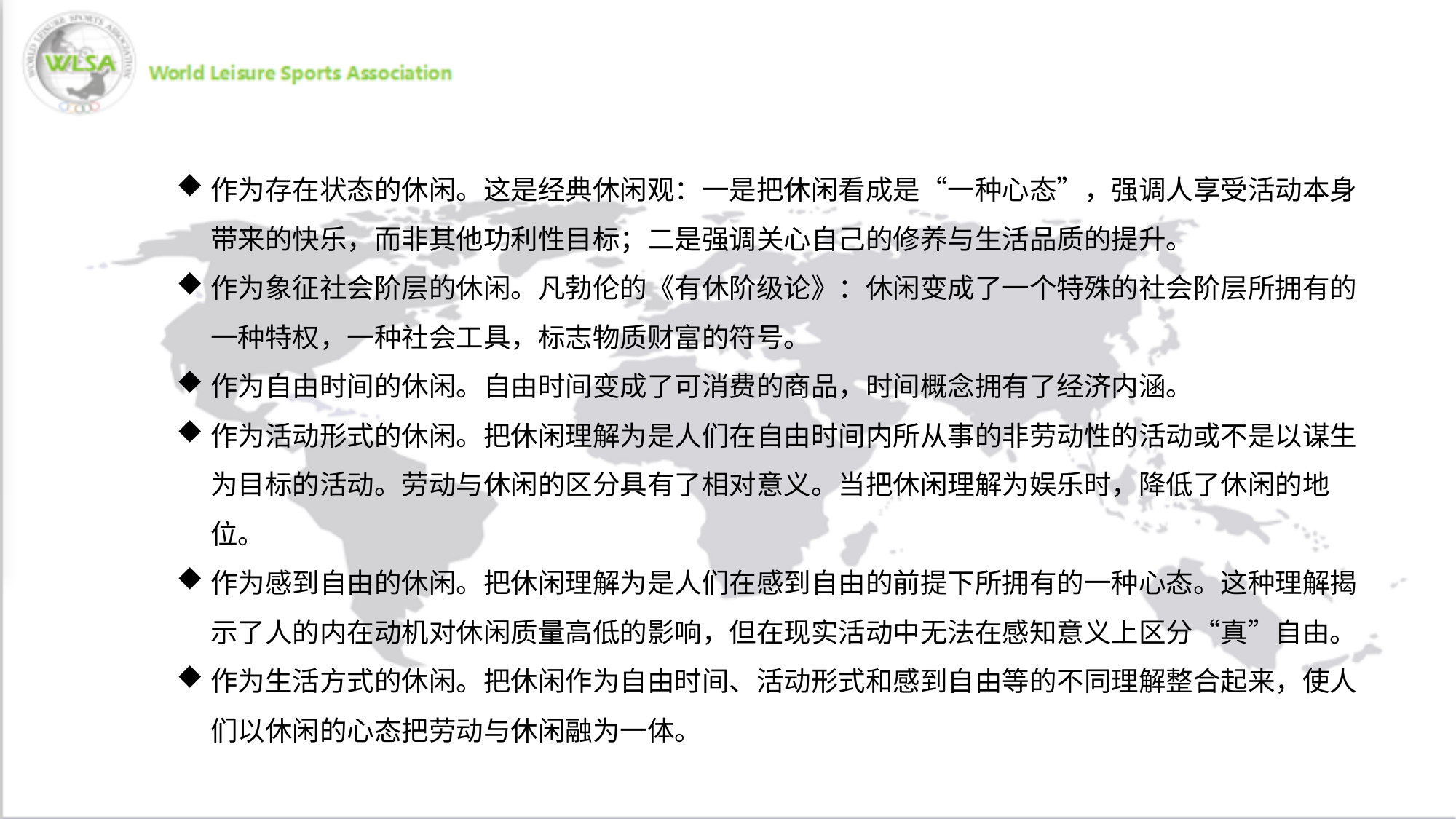

作为存在状态的休闲。这是经典休闲观：一是把休闲看成是“一种心态”，强调人享受活动本身带来的快乐，而非其他功利性目标；二是强调关心自己的修养与生活品质的提升。
作为象征社会阶层的休闲。凡勃伦的《有休阶级论》：休闲变成了一个特殊的社会阶层所拥有的一种特权，一种社会工具，标志物质财富的符号。
作为自由时间的休闲。自由时间变成了可消费的商品，时间概念拥有了经济内涵。
作为活动形式的休闲。把休闲理解为是人们在自由时间内所从事的非劳动性的活动或不是以谋生为目标的活动。劳动与休闲的区分具有了相对意义。当把休闲理解为娱乐时，降低了休闲的地位。
作为感到自由的休闲。把休闲理解为是人们在感到自由的前提下所拥有的一种心态。这种理解揭示了人的内在动机对休闲质量高低的影响，但在现实活动中无法在感知意义上区分“真”自由。
作为生活方式的休闲。把休闲作为自由时间、活动形式和感到自由等的不同理解整合起来，使人们以休闲的心态把劳动与休闲融为一体。